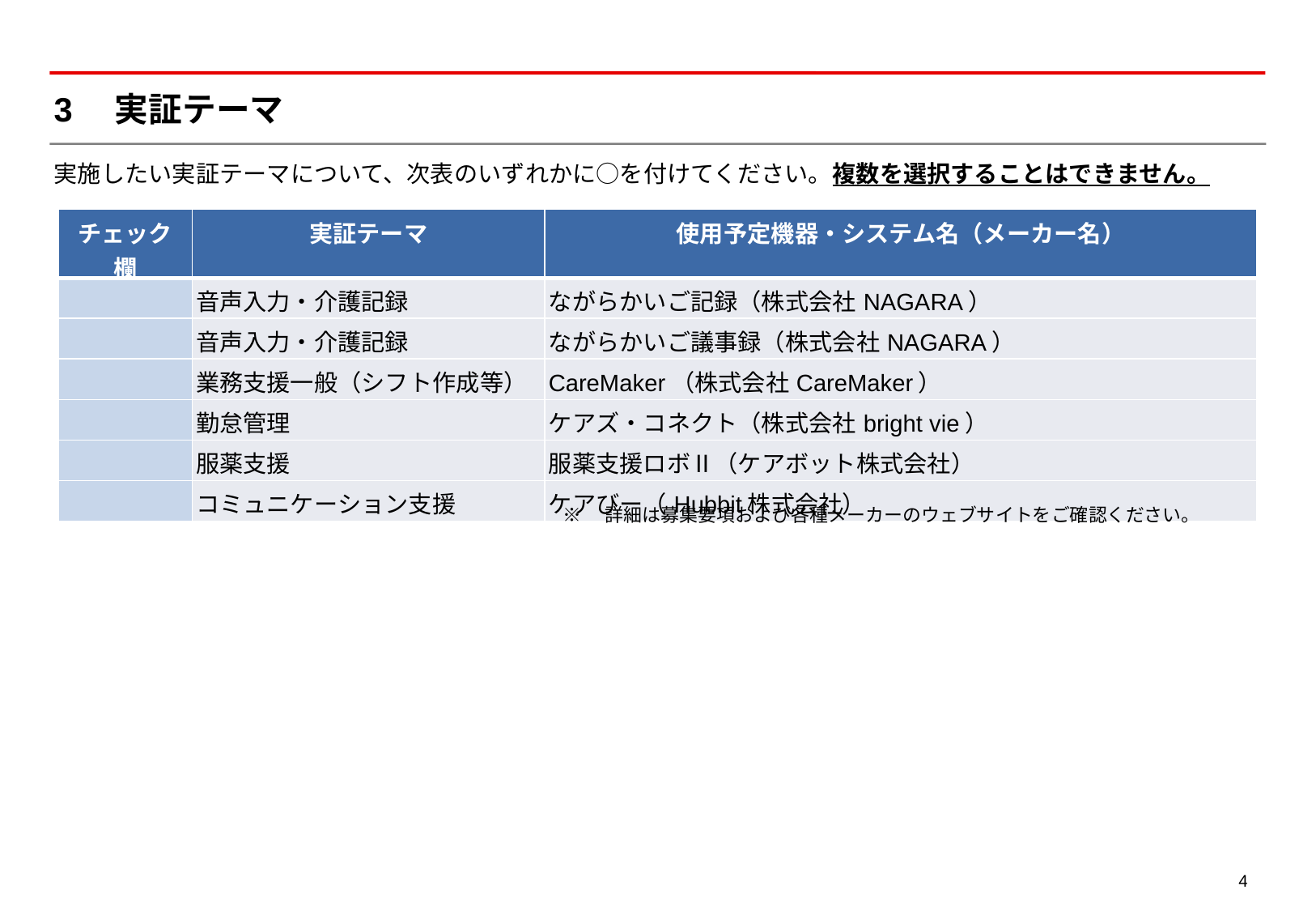

# 3　実証テーマ
実施したい実証テーマについて、次表のいずれかに○を付けてください。複数を選択することはできません。
| チェック欄 | 実証テーマ | 使用予定機器・システム名（メーカー名） |
| --- | --- | --- |
|  | 音声入力・介護記録 | ながらかいご記録（株式会社NAGARA） |
|  | 音声入力・介護記録 | ながらかいご議事録（株式会社NAGARA） |
|  | 業務支援一般（シフト作成等） | CareMaker（株式会社CareMaker） |
|  | 勤怠管理 | ケアズ・コネクト（株式会社bright vie） |
|  | 服薬支援 | 服薬支援ロボⅡ（ケアボット株式会社） |
|  | コミュニケーション支援 | ケアびー（Hubbit株式会社） |
※　詳細は募集要項および各種メーカーのウェブサイトをご確認ください。